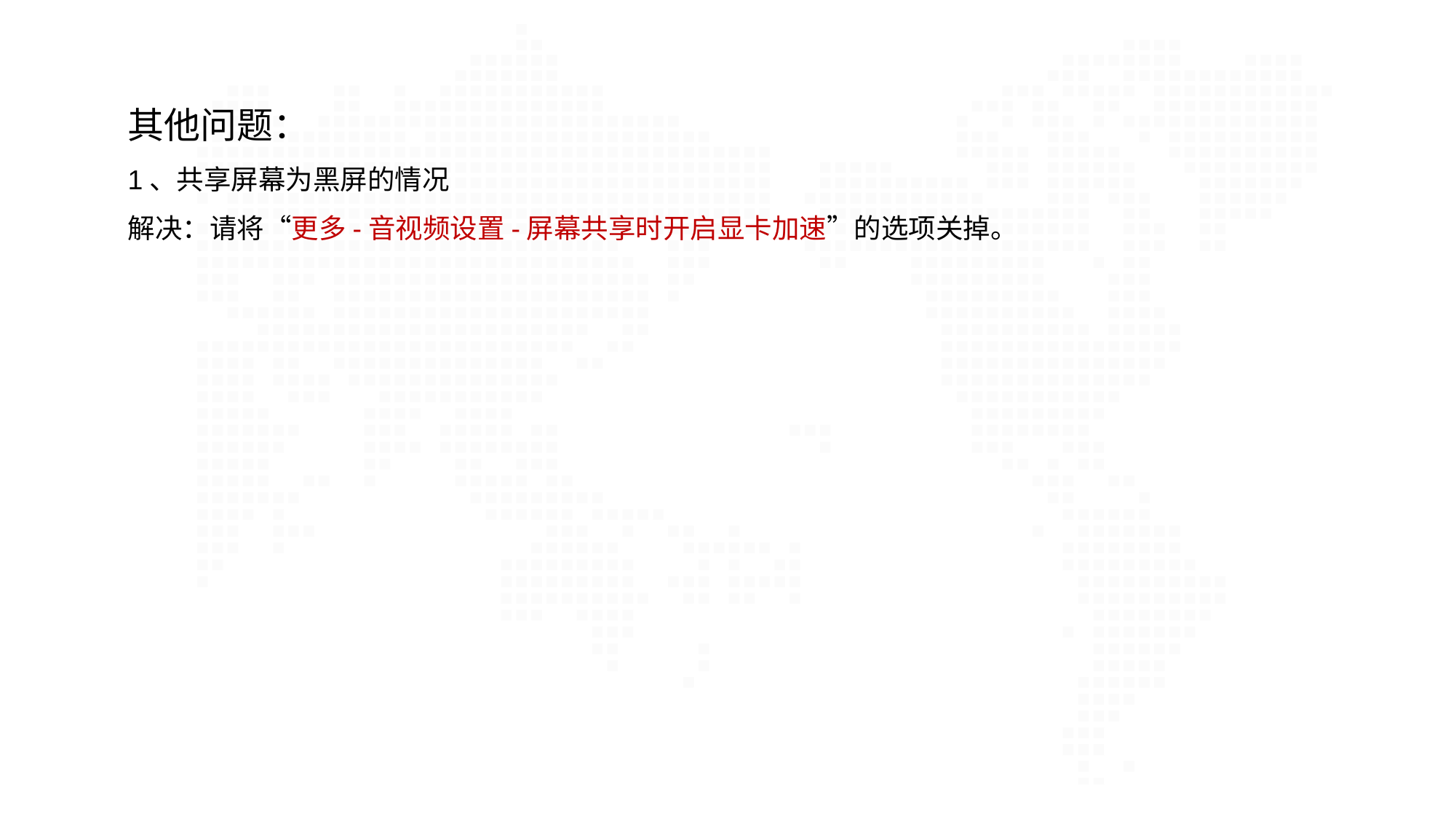

其他问题：
1、共享屏幕为黑屏的情况
解决：请将“更多-音视频设置-屏幕共享时开启显卡加速”的选项关掉。